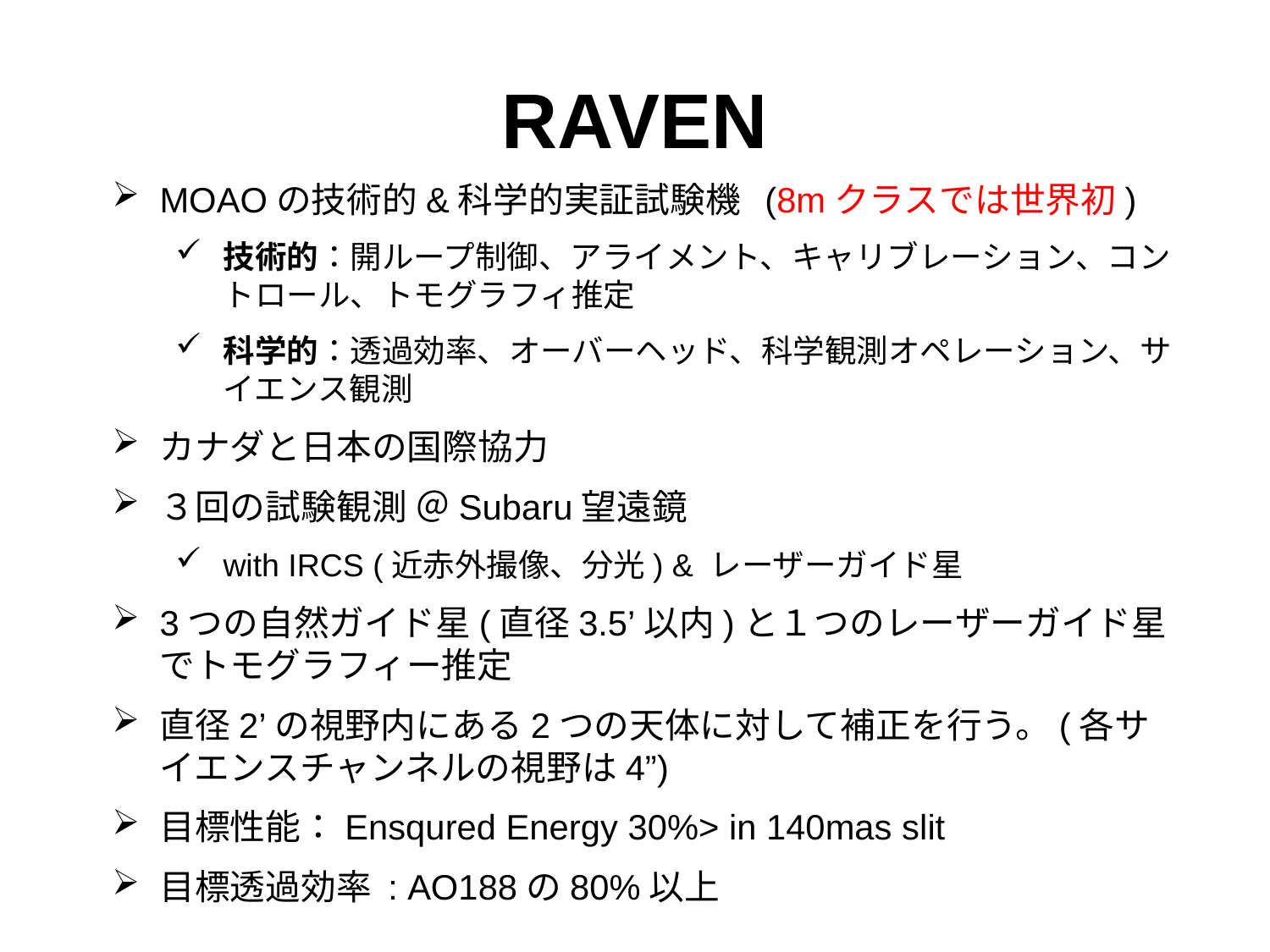

# RAVEN
MOAOの技術的&科学的実証試験機  (8mクラスでは世界初)
技術的：開ループ制御、アライメント、キャリブレーション、コントロール、トモグラフィ推定
科学的：透過効率、オーバーヘッド、科学観測オペレーション、サイエンス観測
カナダと日本の国際協力
３回の試験観測 ＠Subaru望遠鏡
with IRCS (近赤外撮像、分光) & レーザーガイド星
3つの自然ガイド星(直径3.5’以内)と１つのレーザーガイド星でトモグラフィー推定
直径2’の視野内にある2つの天体に対して補正を行う。(各サイエンスチャンネルの視野は4”)
目標性能：Ensqured Energy 30%> in 140mas slit
目標透過効率 : AO188の80%以上